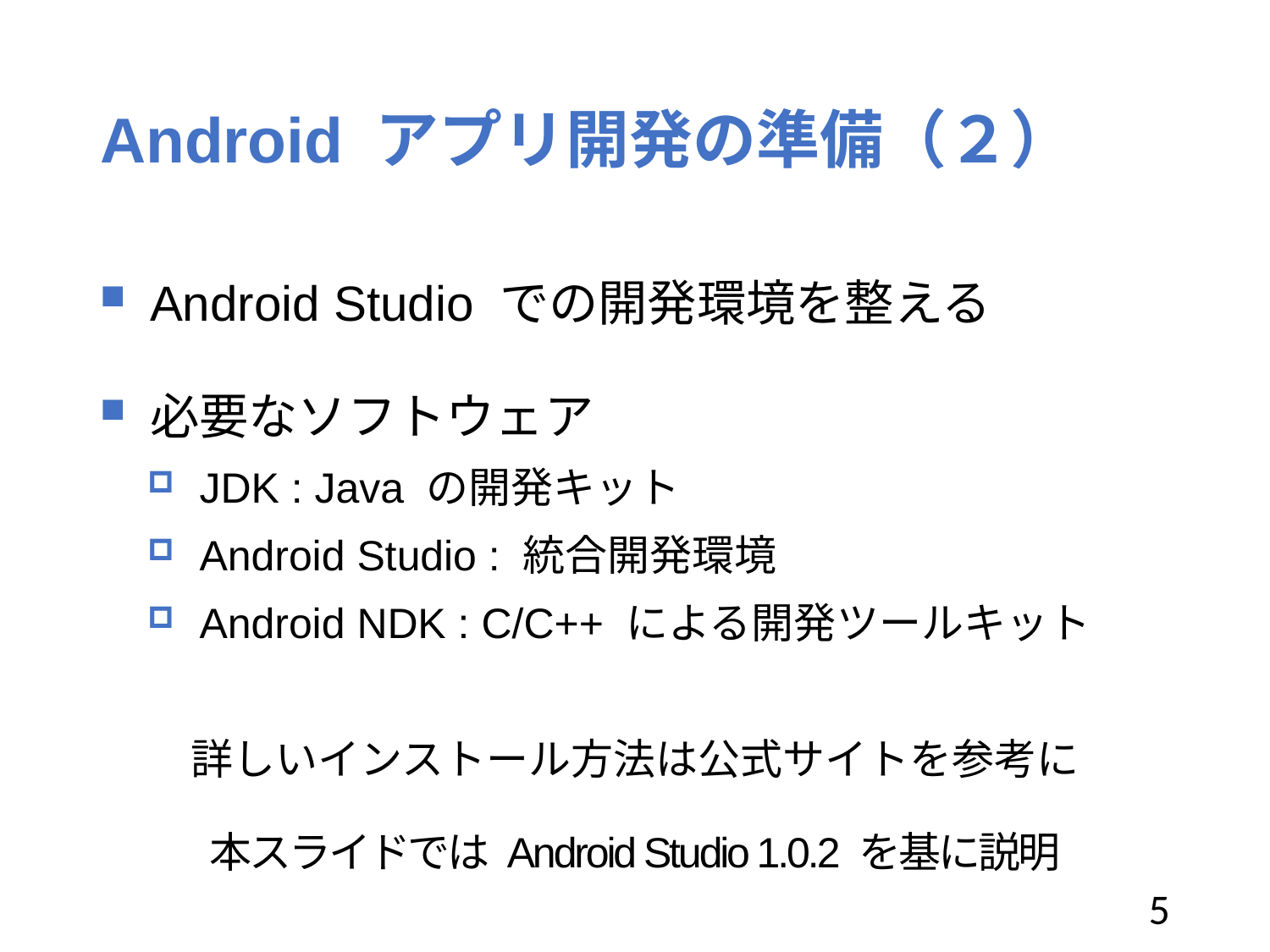

# Android アプリ開発の準備（２）
Android Studio での開発環境を整える
必要なソフトウェア
JDK : Java の開発キット
Android Studio : 統合開発環境
Android NDK : C/C++ による開発ツールキット
詳しいインストール方法は公式サイトを参考に
本スライドでは Android Studio 1.0.2 を基に説明
5